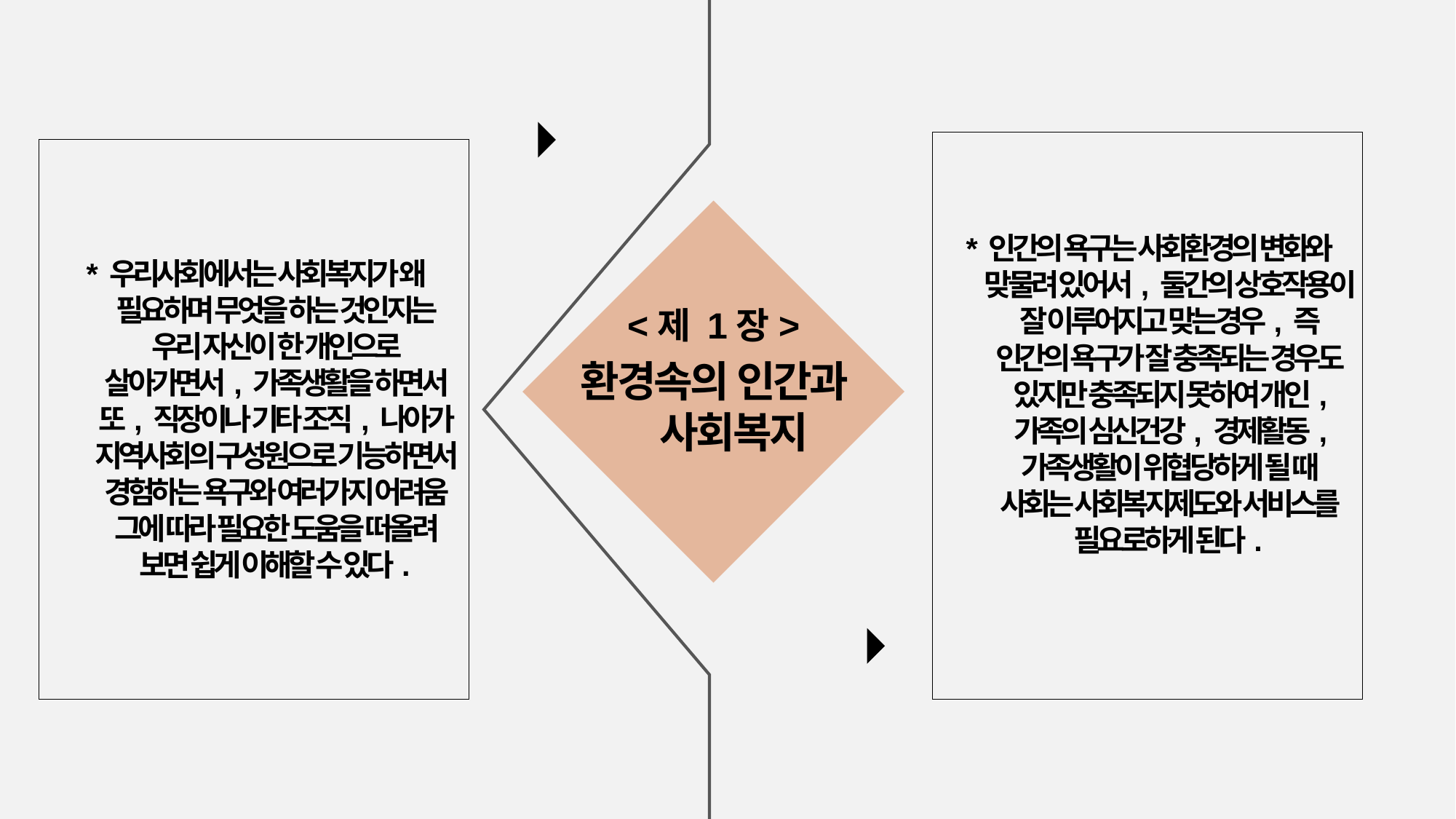

* 인간의 욕구는 사회환경의 변화와 맞물려 있어서, 둘간의 상호작용이 잘 이루어지고 맞는경우, 즉 인간의 욕구가 잘 충족되는 경우도 있지만 충족되지 못하여 개인, 가족의 심신건강, 경제활동, 가족생활이 위협당하게 될 때 사회는 사회복지제도와 서비스를 필요로하게 된다.

* 우리사회에서는 사회복지가 왜 필요하며 무엇을 하는 것인지는 우리 자신이 한 개인으로 살아가면서, 가족생활을 하면서 또, 직장이나 기타 조직, 나아가 지역사회의 구성원으로 기능하면서 경험하는 욕구와 여러가지 어려움 그에 따라 필요한 도움을 떠올려 보면 쉽게 이해할 수 있다.

<제 1장>
환경속의 인간과 사회복지

START